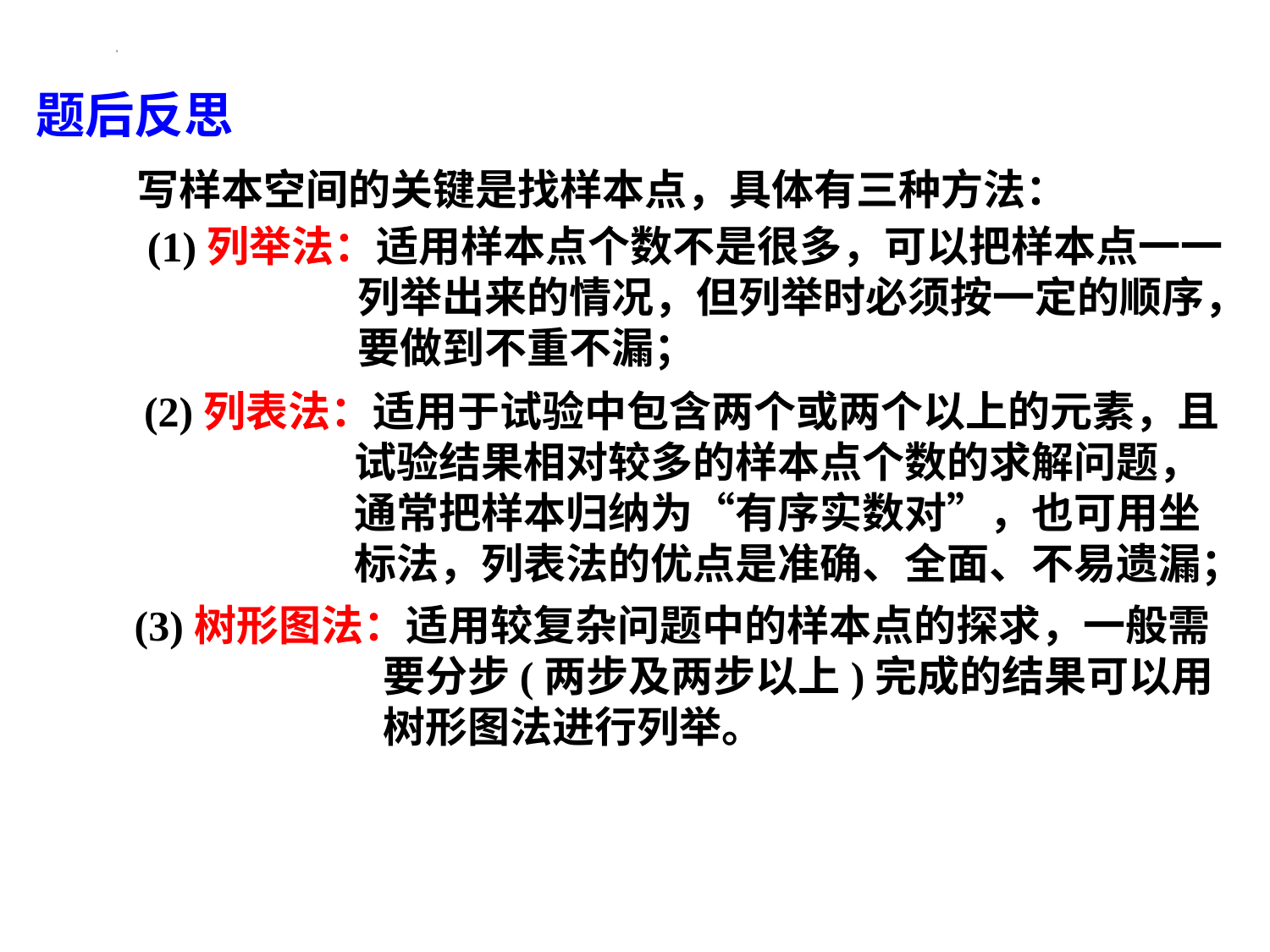

题后反思
写样本空间的关键是找样本点，具体有三种方法：
(1)列举法：适用样本点个数不是很多，可以把样本点一一
                     列举出来的情况，但列举时必须按一定的顺序，
                     要做到不重不漏；
(2)列表法：适用于试验中包含两个或两个以上的元素，且
                     试验结果相对较多的样本点个数的求解问题，
                     通常把样本归纳为“有序实数对”，也可用坐
                     标法，列表法的优点是准确、全面、不易遗漏；
(3)树形图法：适用较复杂问题中的样本点的探求，一般需
                         要分步(两步及两步以上)完成的结果可以用
                         树形图法进行列举。